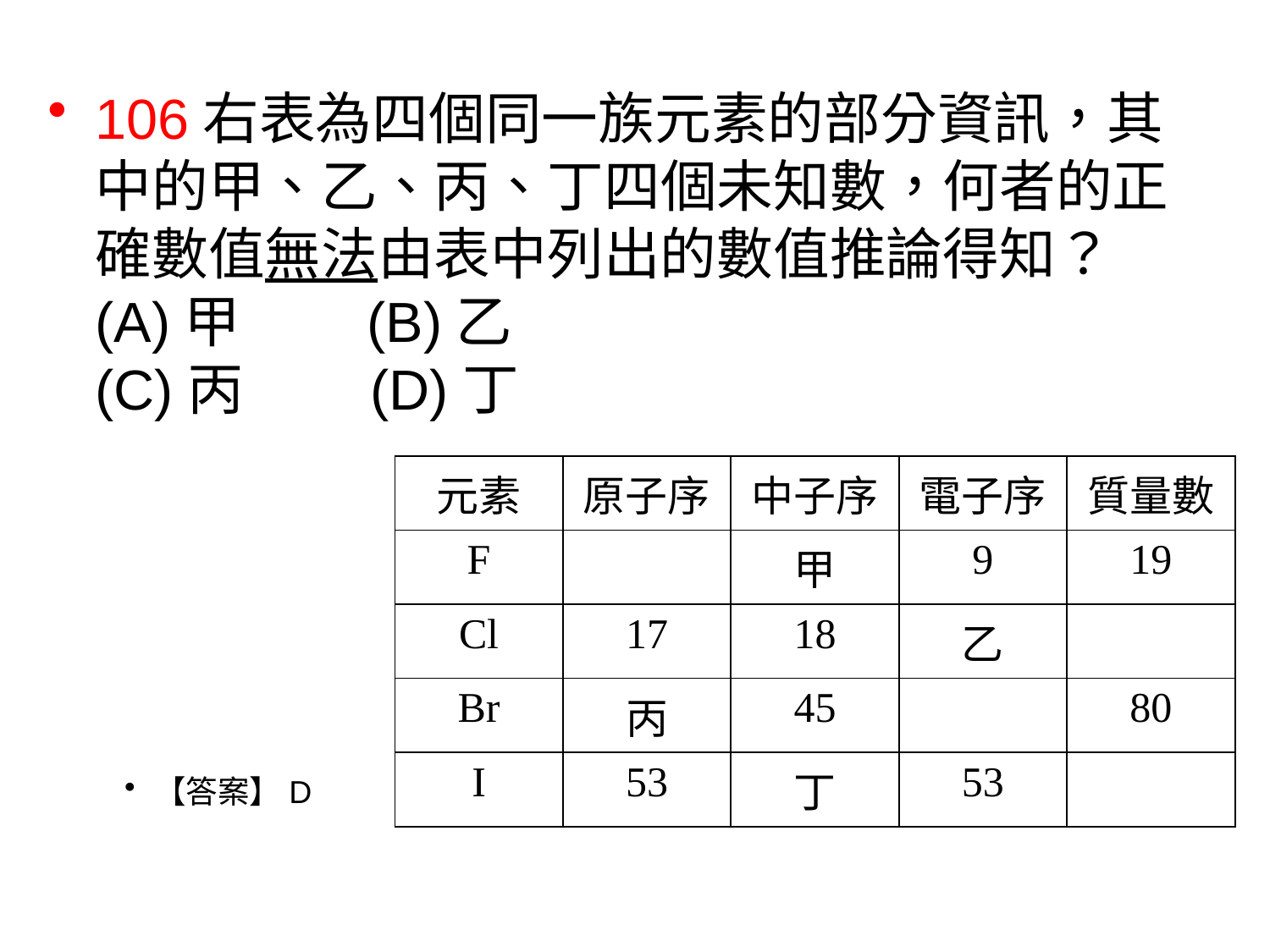

106右表為四個同一族元素的部分資訊，其中的甲、乙、丙、丁四個未知數，何者的正確數值無法由表中列出的數值推論得知？
(A)甲　　(B)乙
(C)丙　　(D)丁
| 元素 | 原子序 | 中子序 | 電子序 | 質量數 |
| --- | --- | --- | --- | --- |
| F |  | 甲 | 9 | 19 |
| Cl | 17 | 18 | 乙 |  |
| Br | 丙 | 45 |  | 80 |
| I | 53 | 丁 | 53 |  |
【答案】D